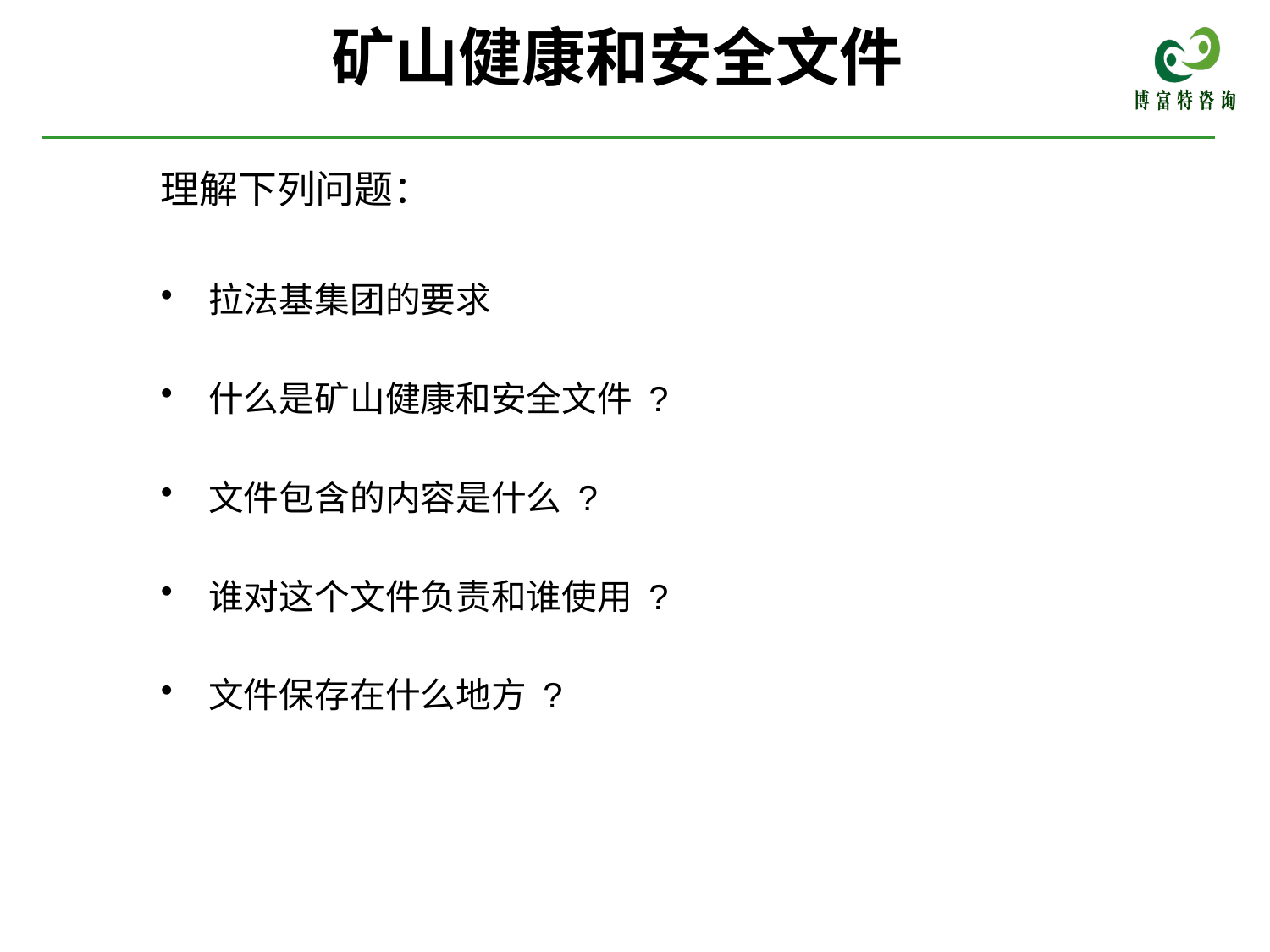

# 矿山健康和安全文件
理解下列问题：

拉法基集团的要求

什么是矿山健康和安全文件 ?

文件包含的内容是什么 ?

谁对这个文件负责和谁使用 ?

文件保存在什么地方 ?

37